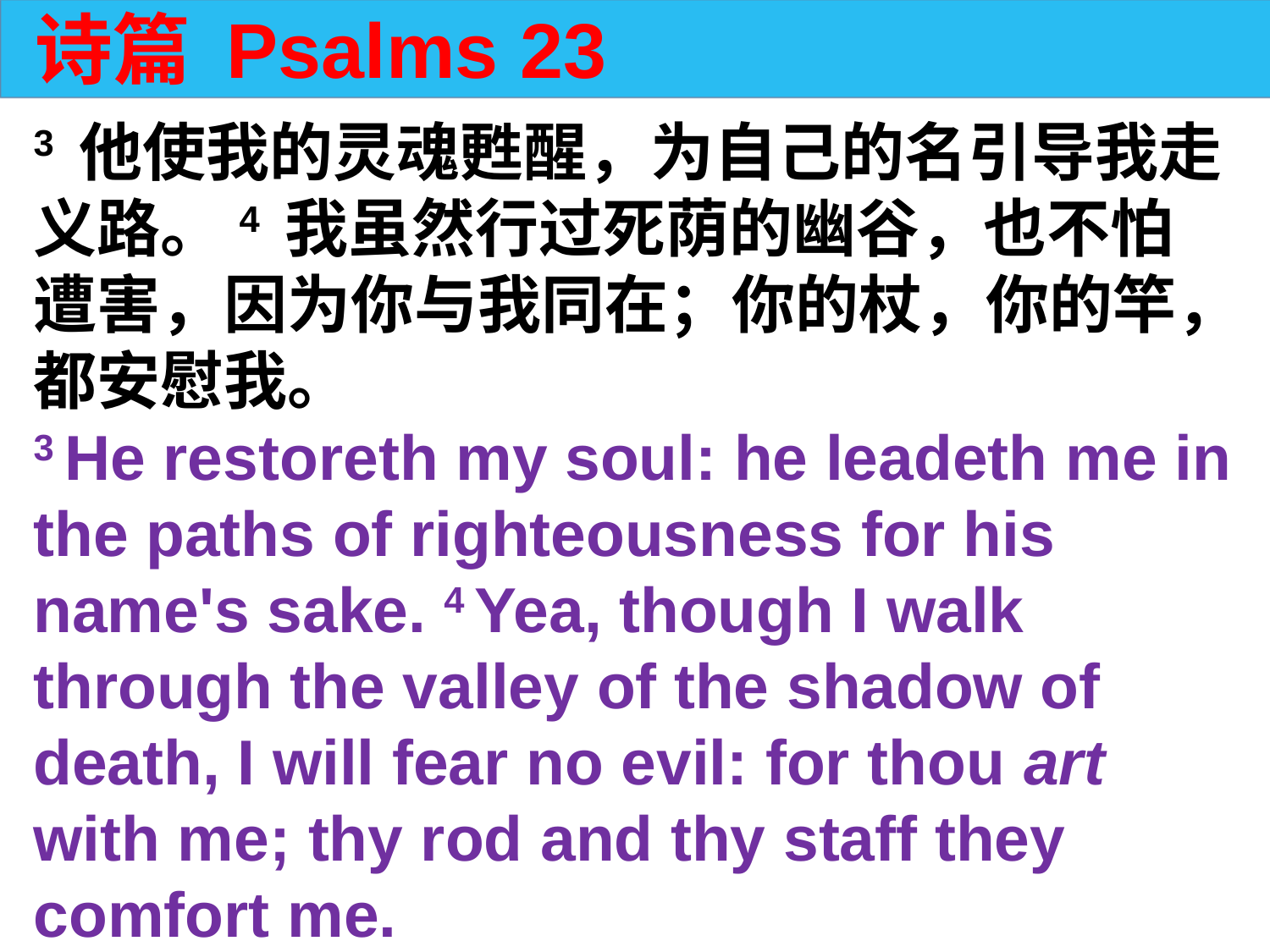

诗篇 Psalms 23
3 他使我的灵魂甦醒，为自己的名引导我走义路。4 我虽然行过死荫的幽谷，也不怕遭害，因为你与我同在；你的杖，你的竿，都安慰我。
3 He restoreth my soul: he leadeth me in the paths of righteousness for his name's sake. 4 Yea, though I walk through the valley of the shadow of death, I will fear no evil: for thou art with me; thy rod and thy staff they comfort me.